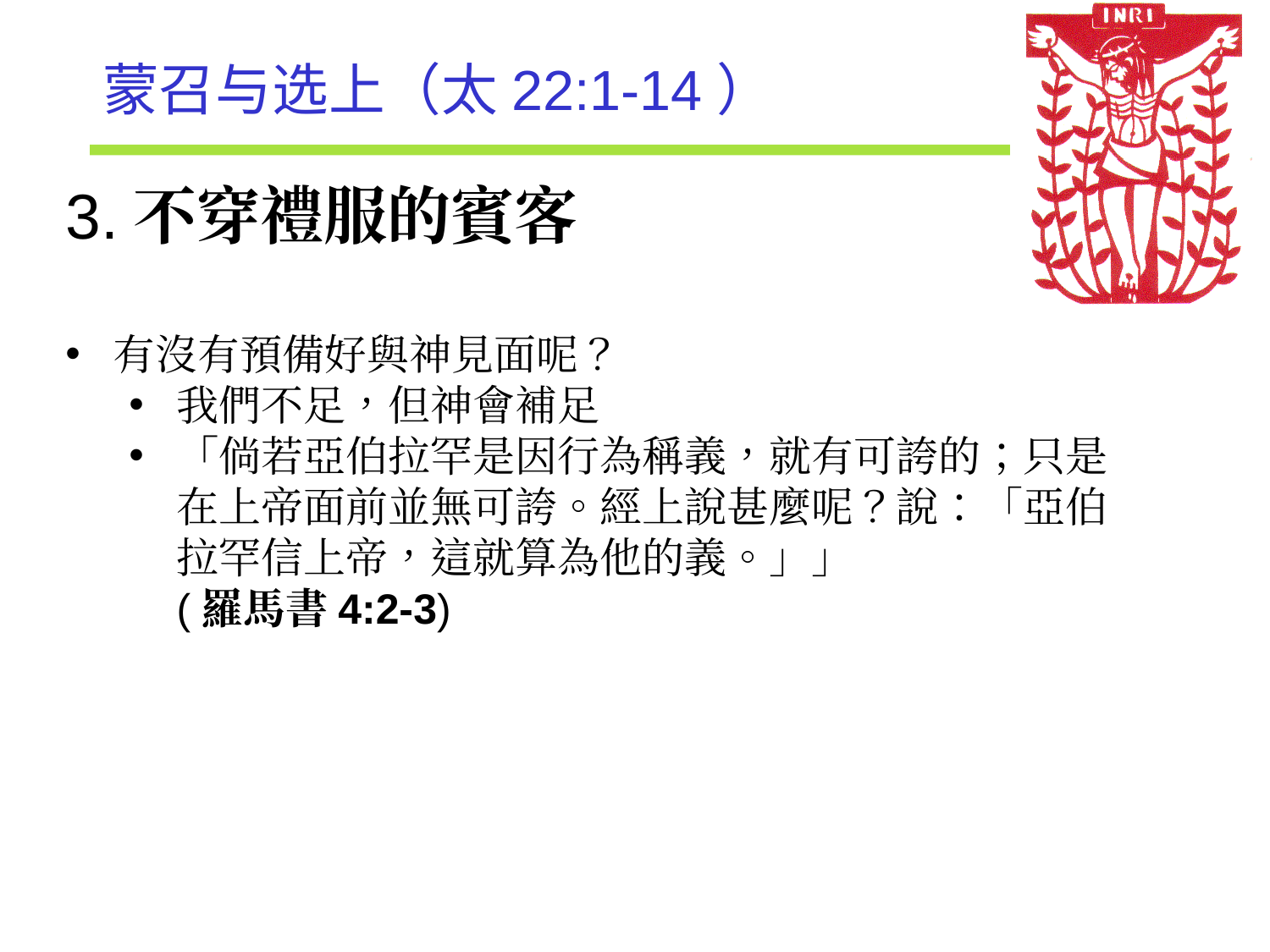

# 蒙召与选上（太22:1-14）

3.不穿禮服的賓客

有沒有預備好與神見面呢？
我們不足，但神會補足
「倘若亞伯拉罕是因行為稱義，就有可誇的；只是在上帝面前並無可誇。經上說甚麼呢？說：「亞伯拉罕信上帝，這就算為他的義。」」
(羅馬書4:2-3)